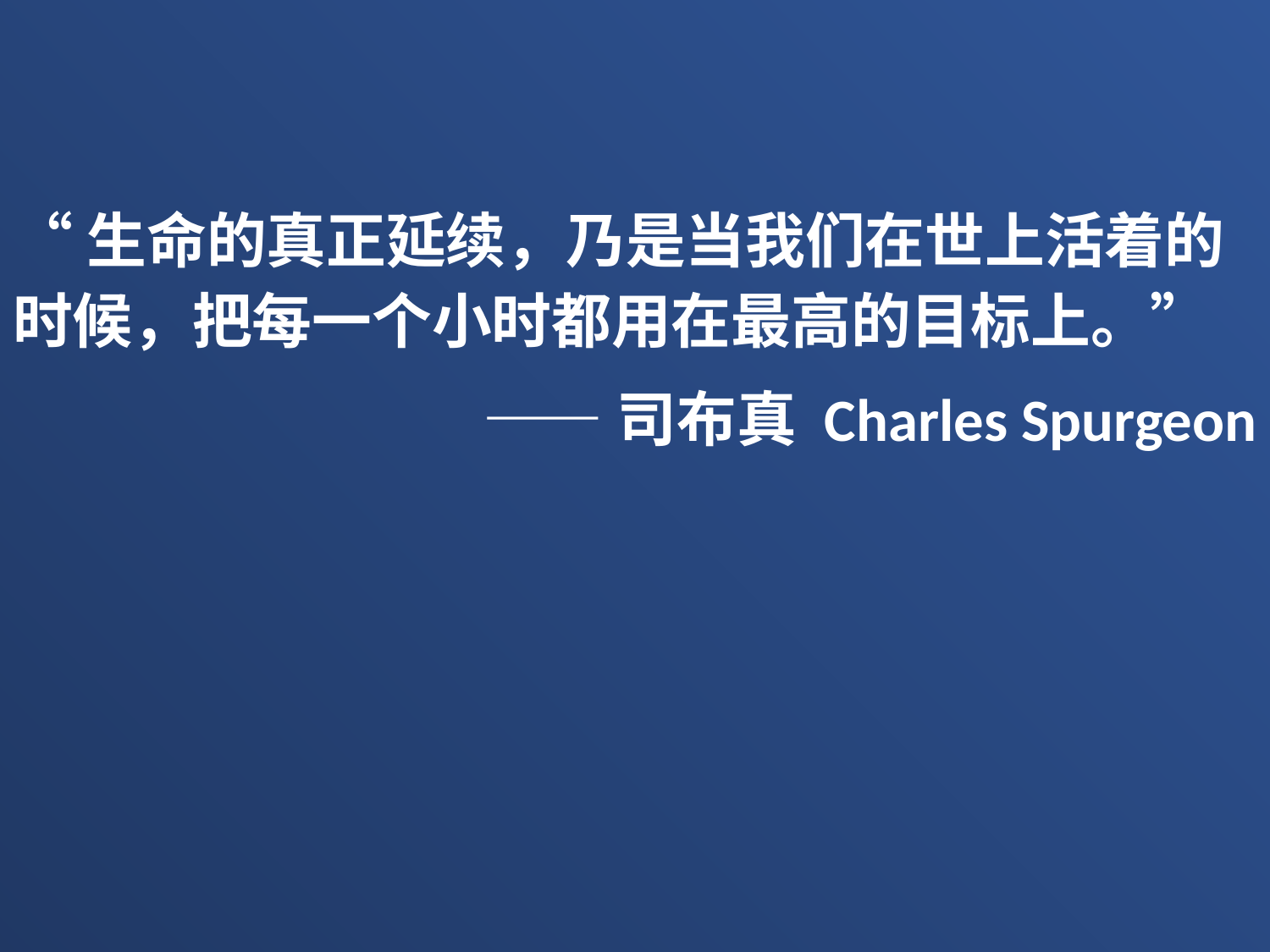

“生命的真正延续，乃是当我们在世上活着的时候，把每一个小时都用在最高的目标上。”
——司布真 Charles Spurgeon